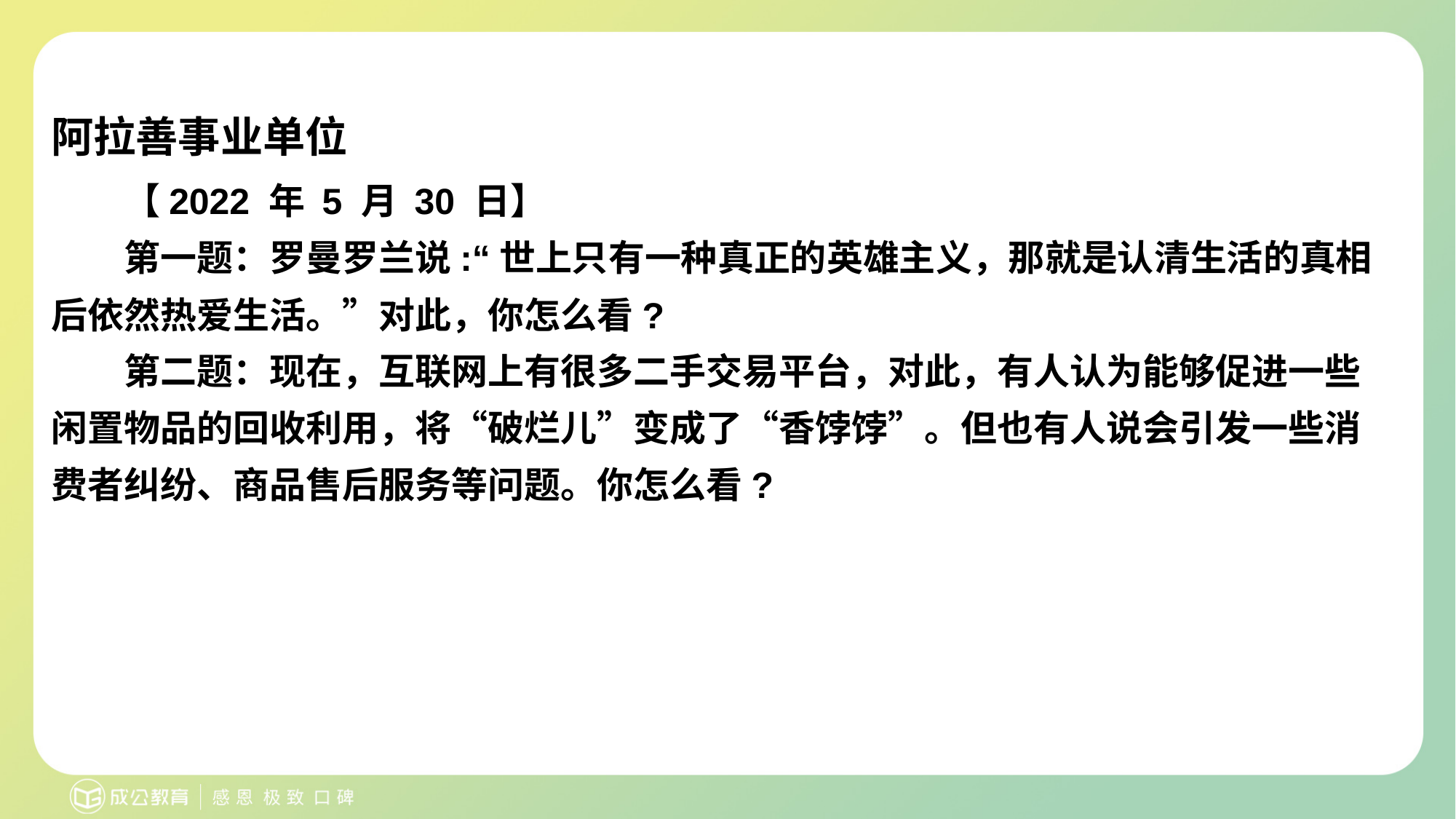

# 阿拉善事业单位
【2022 年 5 月 30 日】
第一题：罗曼罗兰说:“世上只有一种真正的英雄主义，那就是认清生活的真相后依然热爱生活。”对此，你怎么看?
第二题：现在，互联网上有很多二手交易平台，对此，有人认为能够促进一些闲置物品的回收利用，将“破烂儿”变成了“香饽饽”。但也有人说会引发一些消费者纠纷、商品售后服务等问题。你怎么看?